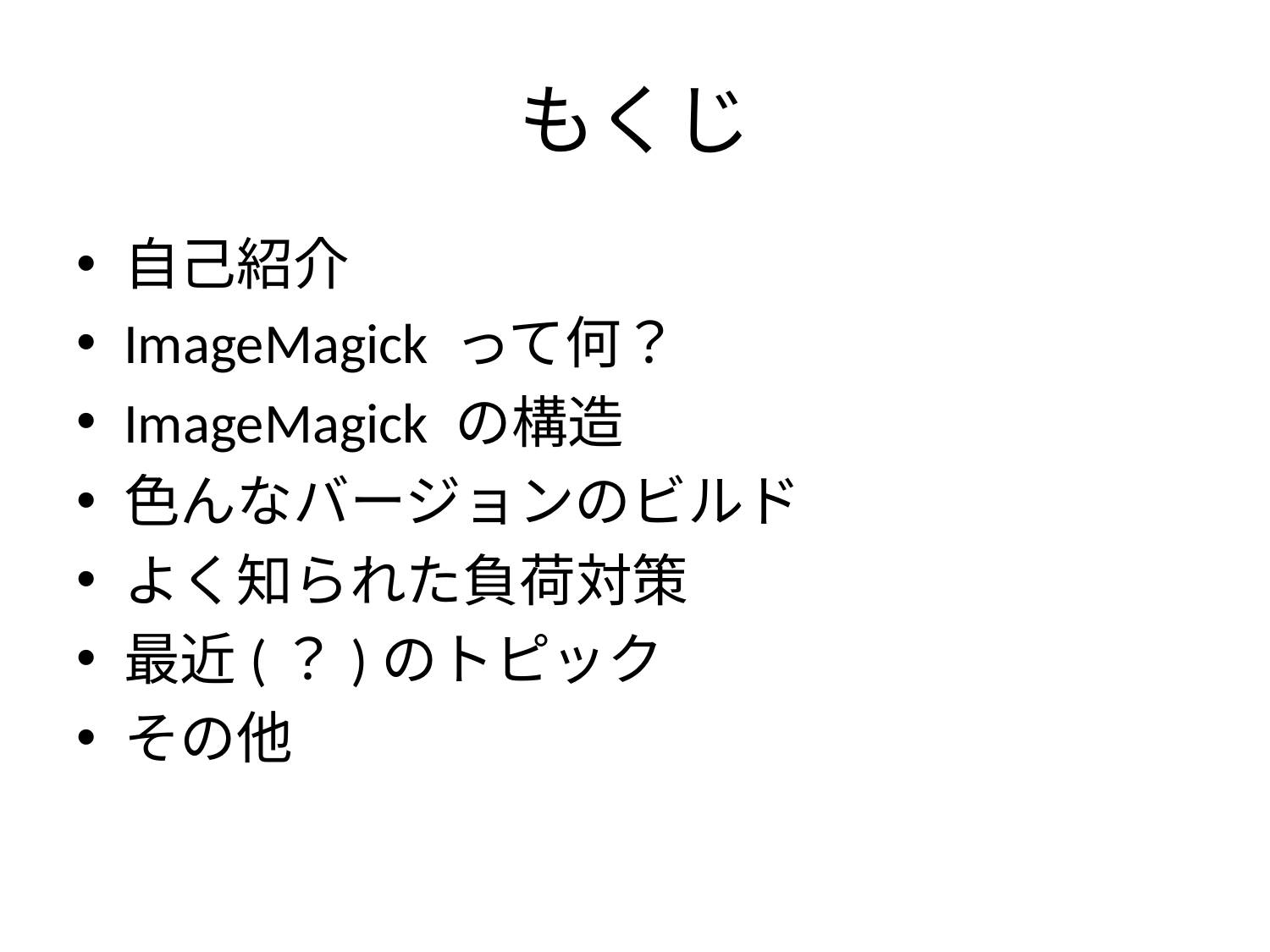

# もくじ
自己紹介
ImageMagick って何？
ImageMagick の構造
色んなバージョンのビルド
よく知られた負荷対策
最近(？)のトピック
その他